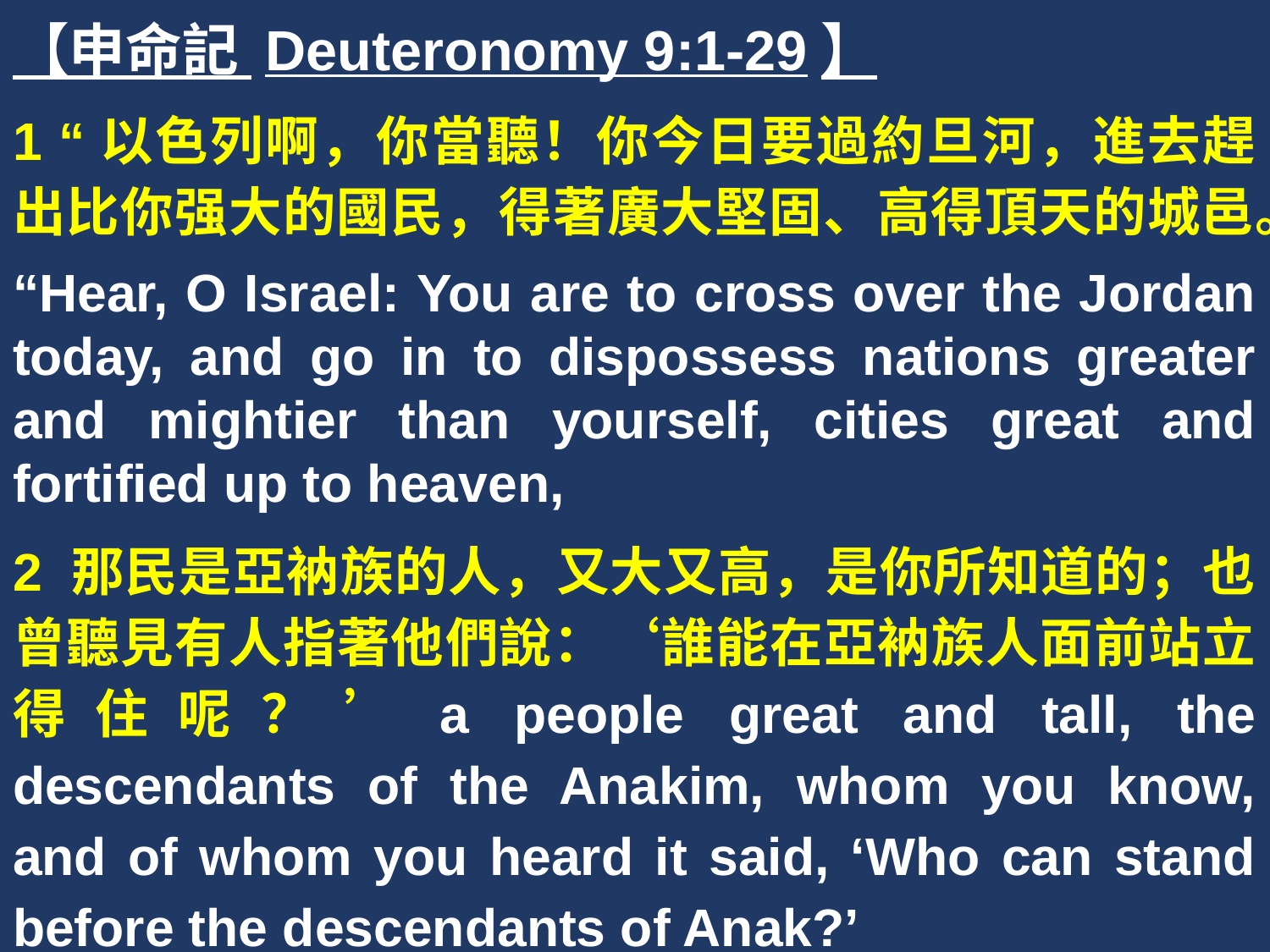

【申命記 Deuteronomy 9:1-29】
1 “以色列啊，你當聽！你今日要過約旦河，進去趕出比你强大的國民，得著廣大堅固、高得頂天的城邑。
“Hear, O Israel: You are to cross over the Jordan today, and go in to dispossess nations greater and mightier than yourself, cities great and fortified up to heaven,
2 那民是亞衲族的人，又大又高，是你所知道的；也曾聽見有人指著他們說：‘誰能在亞衲族人面前站立得住呢？’a people great and tall, the descendants of the Anakim, whom you know, and of whom you heard it said, ‘Who can stand before the descendants of Anak?’